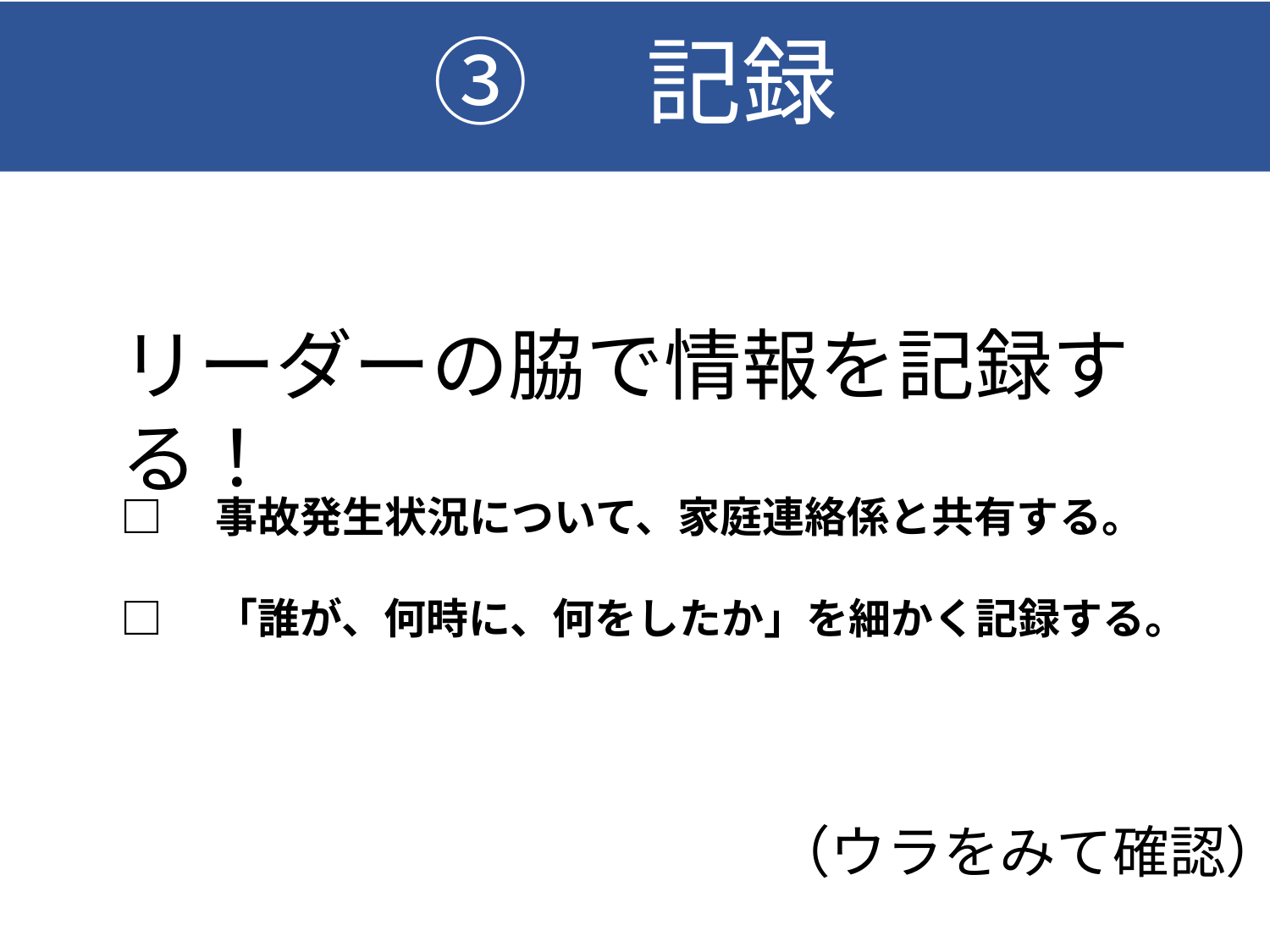

③　記録
リーダーの脇で情報を記録する！
□　事故発生状況について、家庭連絡係と共有する。

□　「誰が、何時に、何をしたか」を細かく記録する。

（ウラをみて確認）